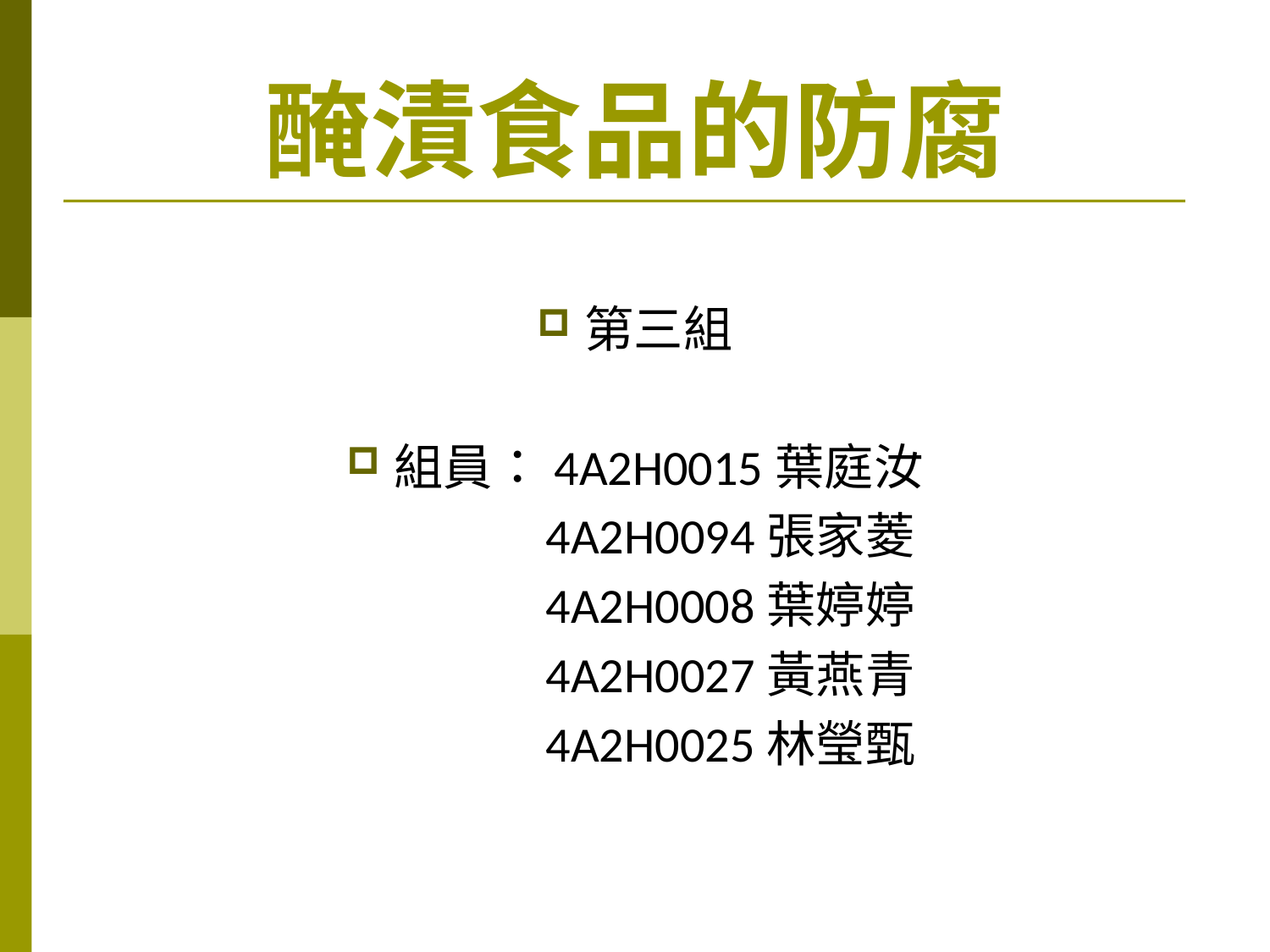

# 醃漬食品的防腐

第三組

組員：4A2H0015葉庭汝
                 4A2H0094張家菱
                 4A2H0008葉婷婷
                 4A2H0027黃燕青
                 4A2H0025林瑩甄